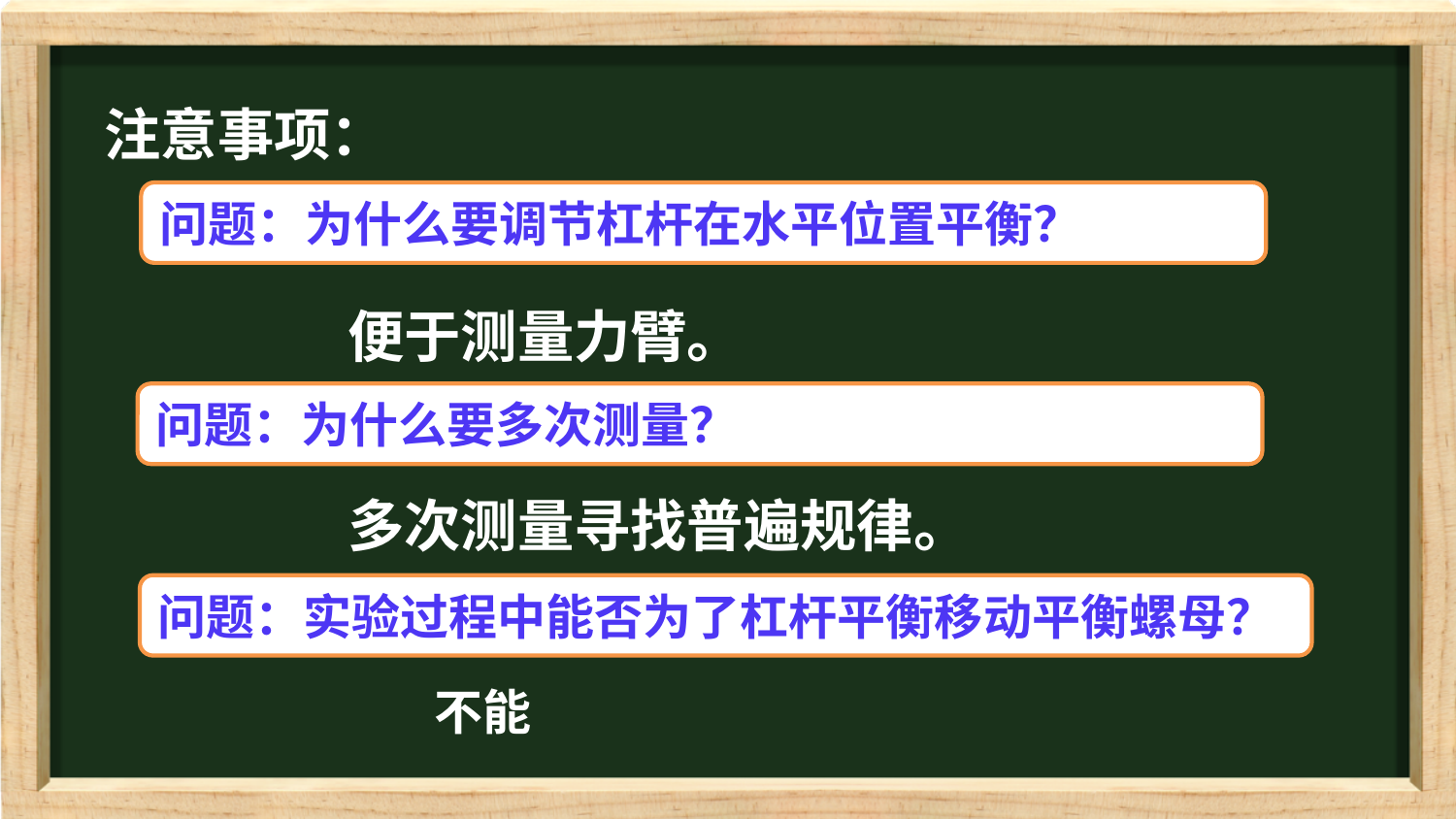

注意事项：
问题：为什么要调节杠杆在水平位置平衡？
便于测量力臂。
问题：为什么要多次测量？
多次测量寻找普遍规律。
问题：实验过程中能否为了杠杆平衡移动平衡螺母？
不能